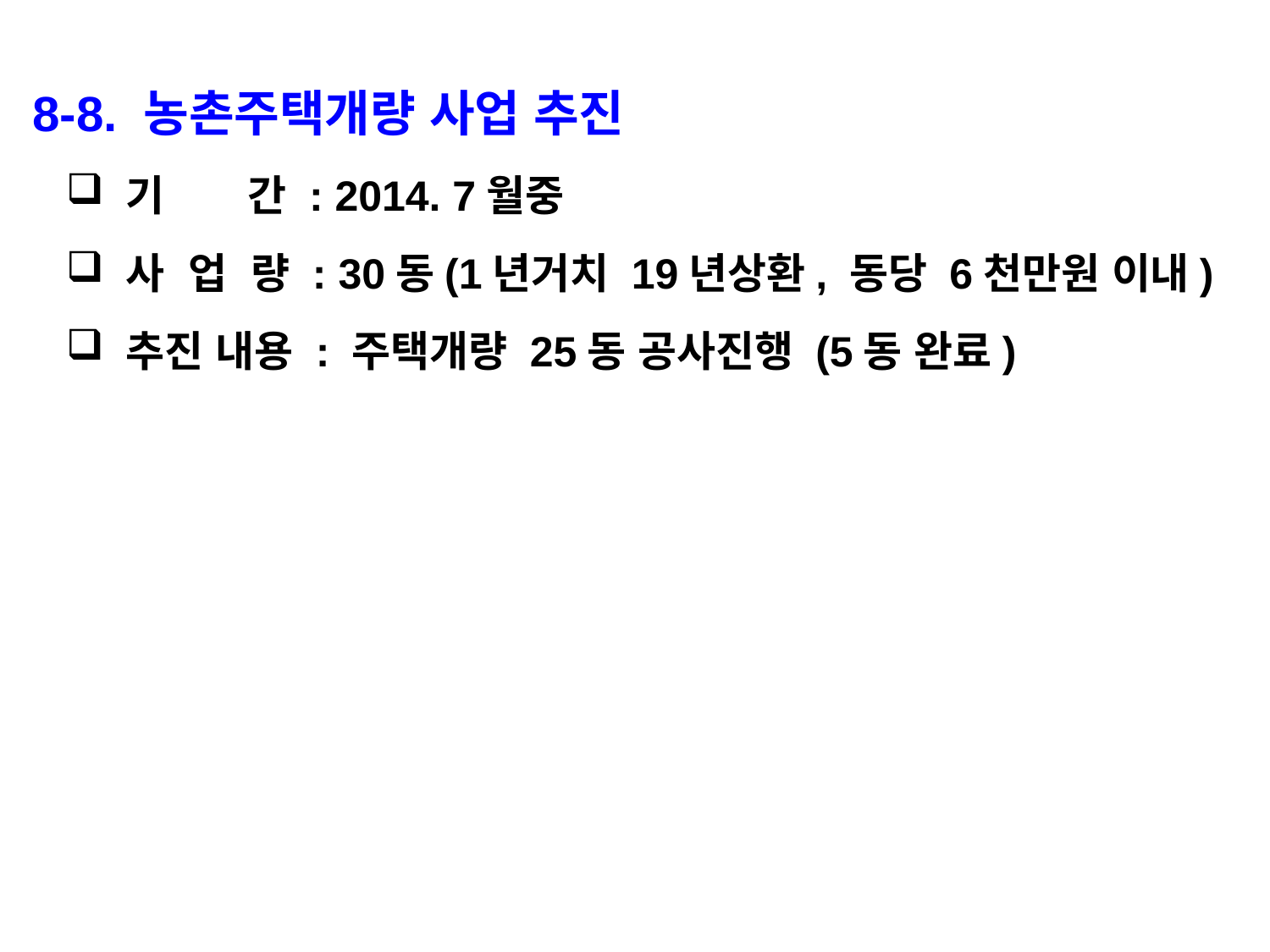

8-8. 농촌주택개량 사업 추진
 기       간 : 2014. 7월중
 사  업  량 : 30동(1년거치 19년상환, 동당 6천만원 이내)
 추진 내용 : 주택개량 25동 공사진행 (5동 완료)